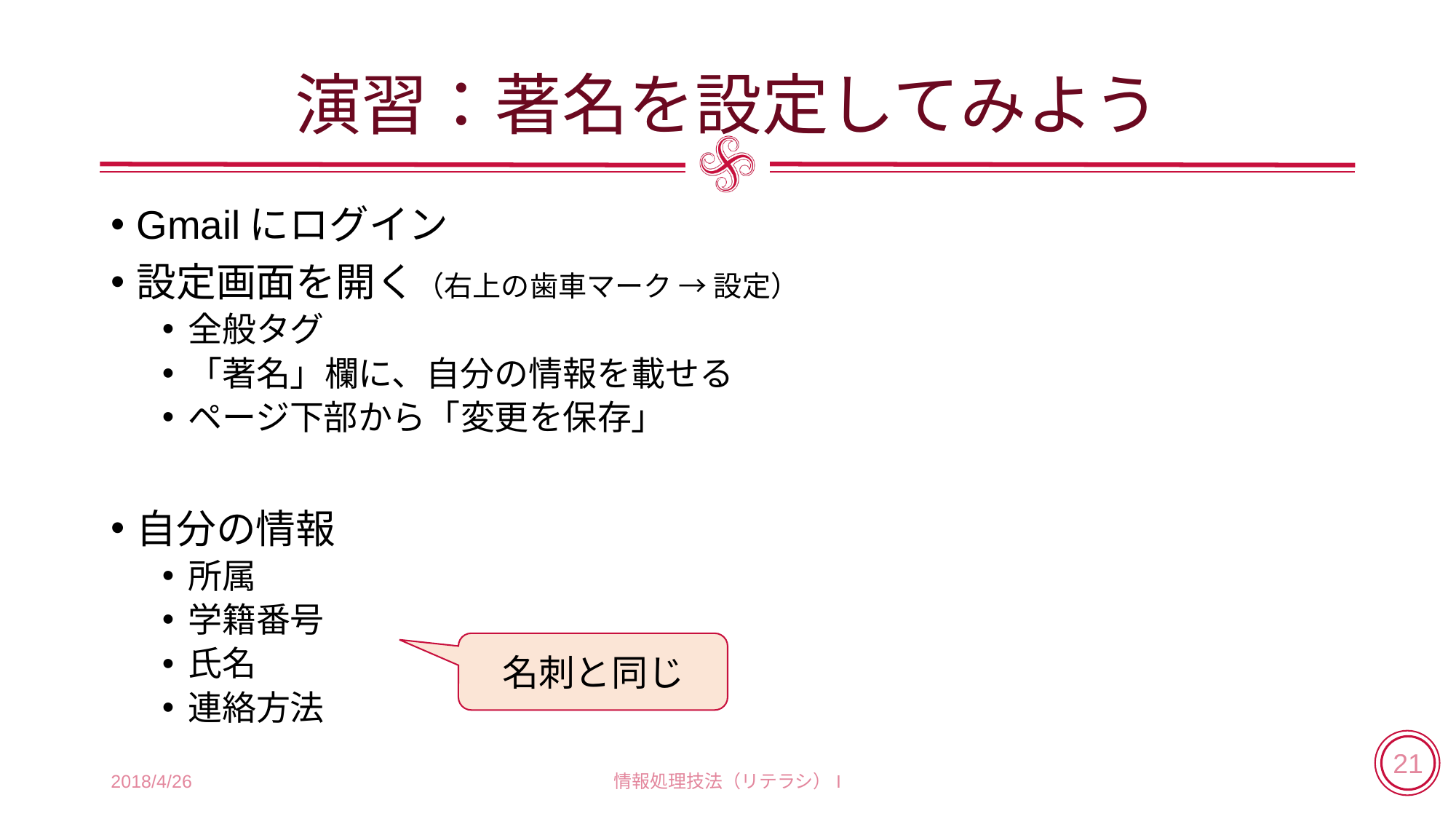

# 演習：著名を設定してみよう
Gmailにログイン
設定画面を開く（右上の歯車マーク → 設定）
全般タグ
「著名」欄に、自分の情報を載せる
ページ下部から「変更を保存」

自分の情報
所属
学籍番号
氏名
連絡方法
名刺と同じ
2018/4/26
情報処理技法（リテラシ）I